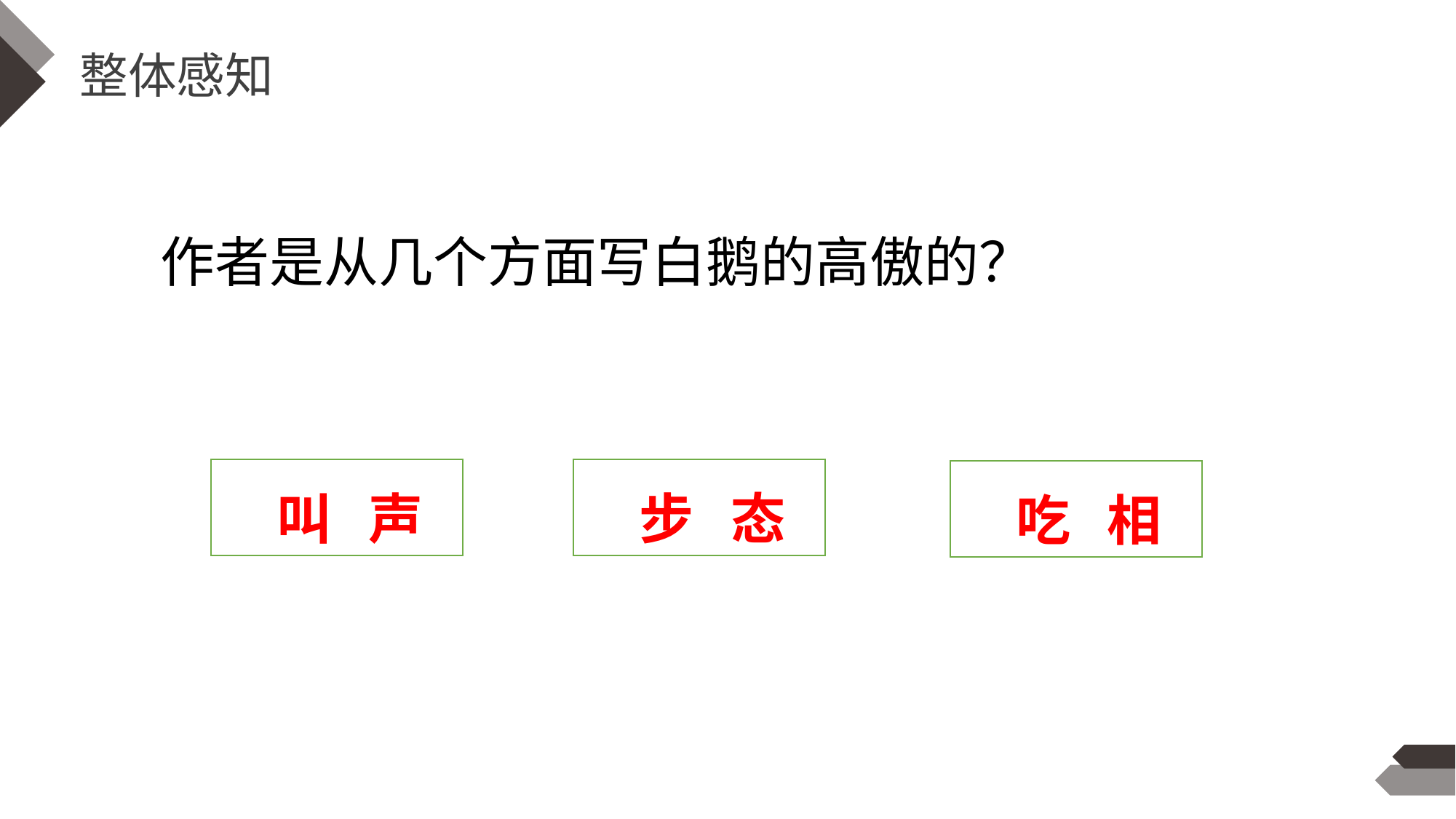

整体感知
  作者是从几个方面写白鹅的高傲的？
 步   态
 叫   声
 吃   相